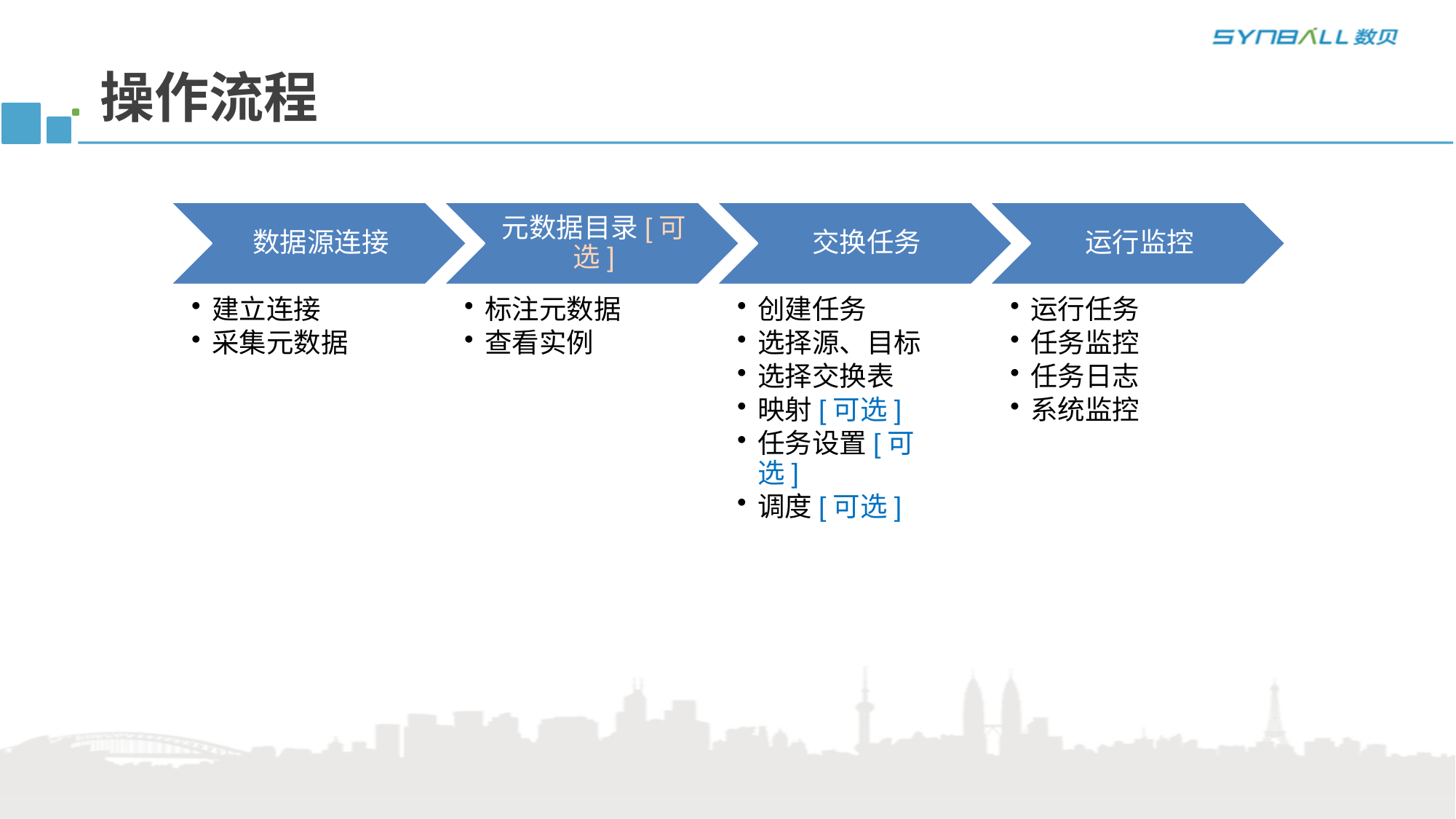

# 操作流程
数据源连接
建立连接
采集元数据
元数据目录[可选]
标注元数据
查看实例
交换任务
创建任务
选择源、目标
选择交换表
映射[可选]
任务设置[可选]
调度[可选]
运行监控
运行任务
任务监控
任务日志
系统监控